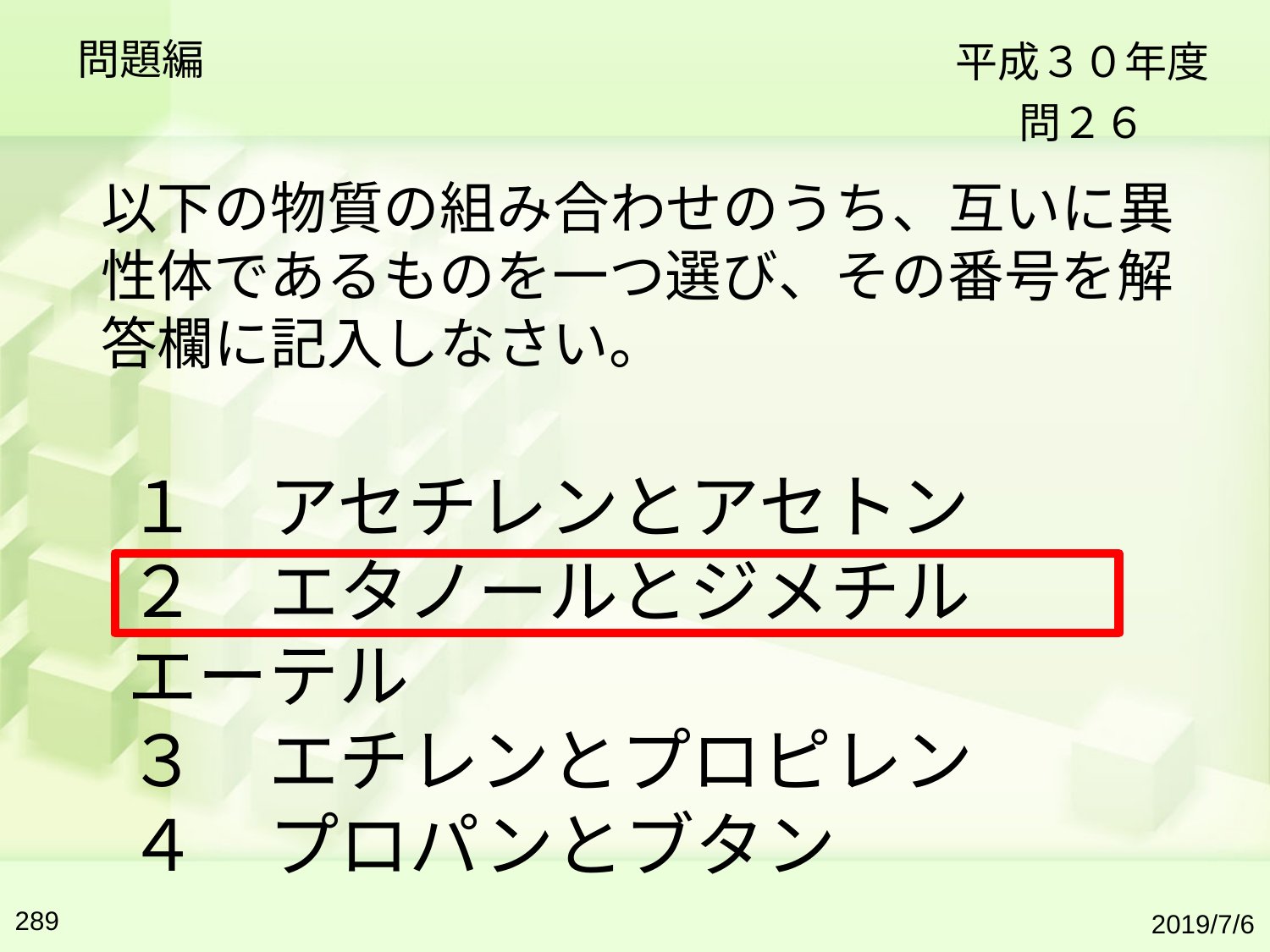

問題編
平成３０年度
問２６
以下の物質の組み合わせのうち、互いに異性体であるものを一つ選び、その番号を解答欄に記入しなさい。
１　アセチレンとアセトン
２　エタノールとジメチルエーテル
３　エチレンとプロピレン
４　プロパンとブタン

289
2019/7/6